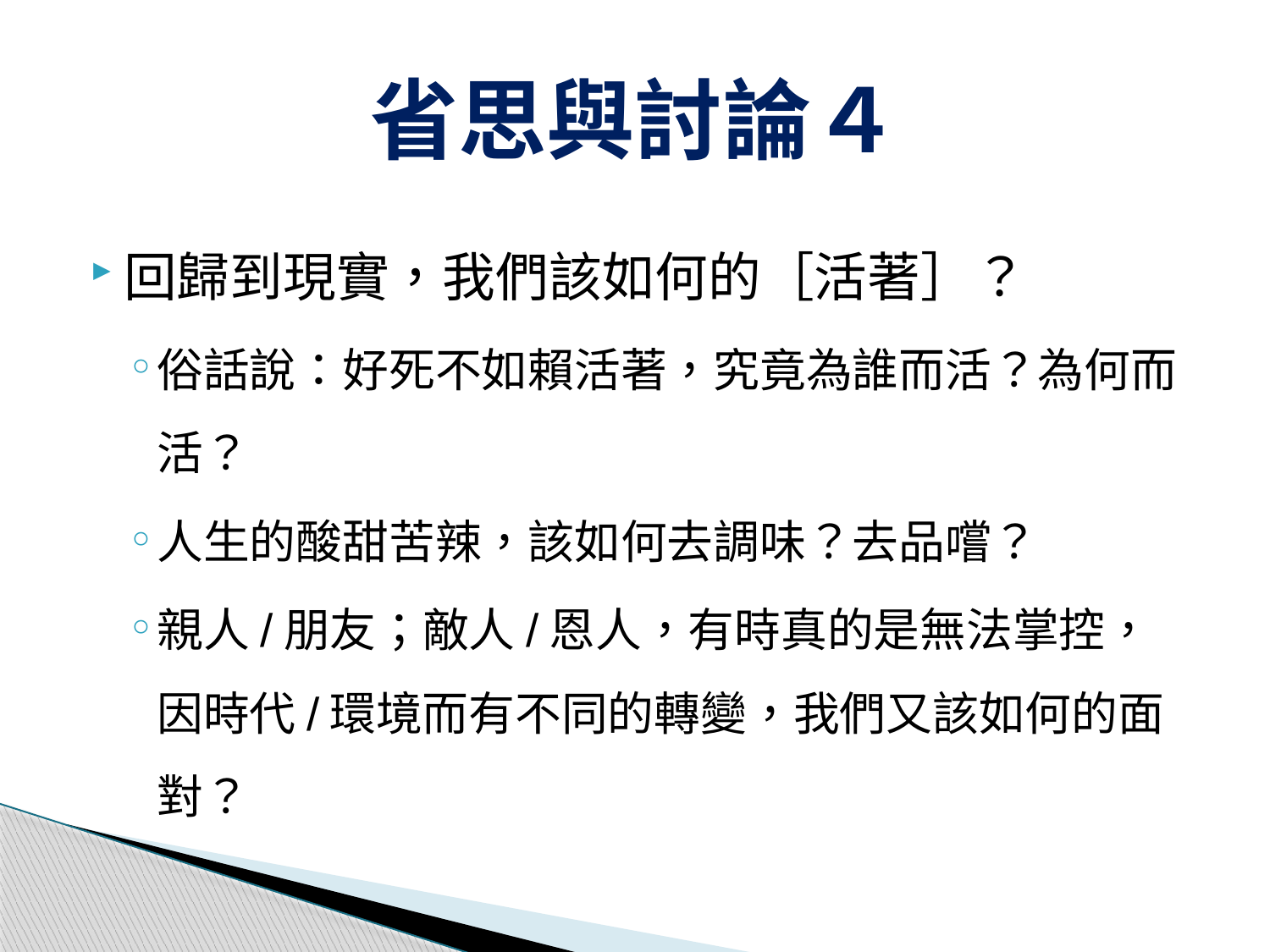

# 省思與討論４
回歸到現實，我們該如何的［活著］？
俗話說：好死不如賴活著，究竟為誰而活？為何而活？
人生的酸甜苦辣，該如何去調味？去品嚐？
親人/朋友；敵人/恩人，有時真的是無法掌控，因時代/環境而有不同的轉變，我們又該如何的面對？